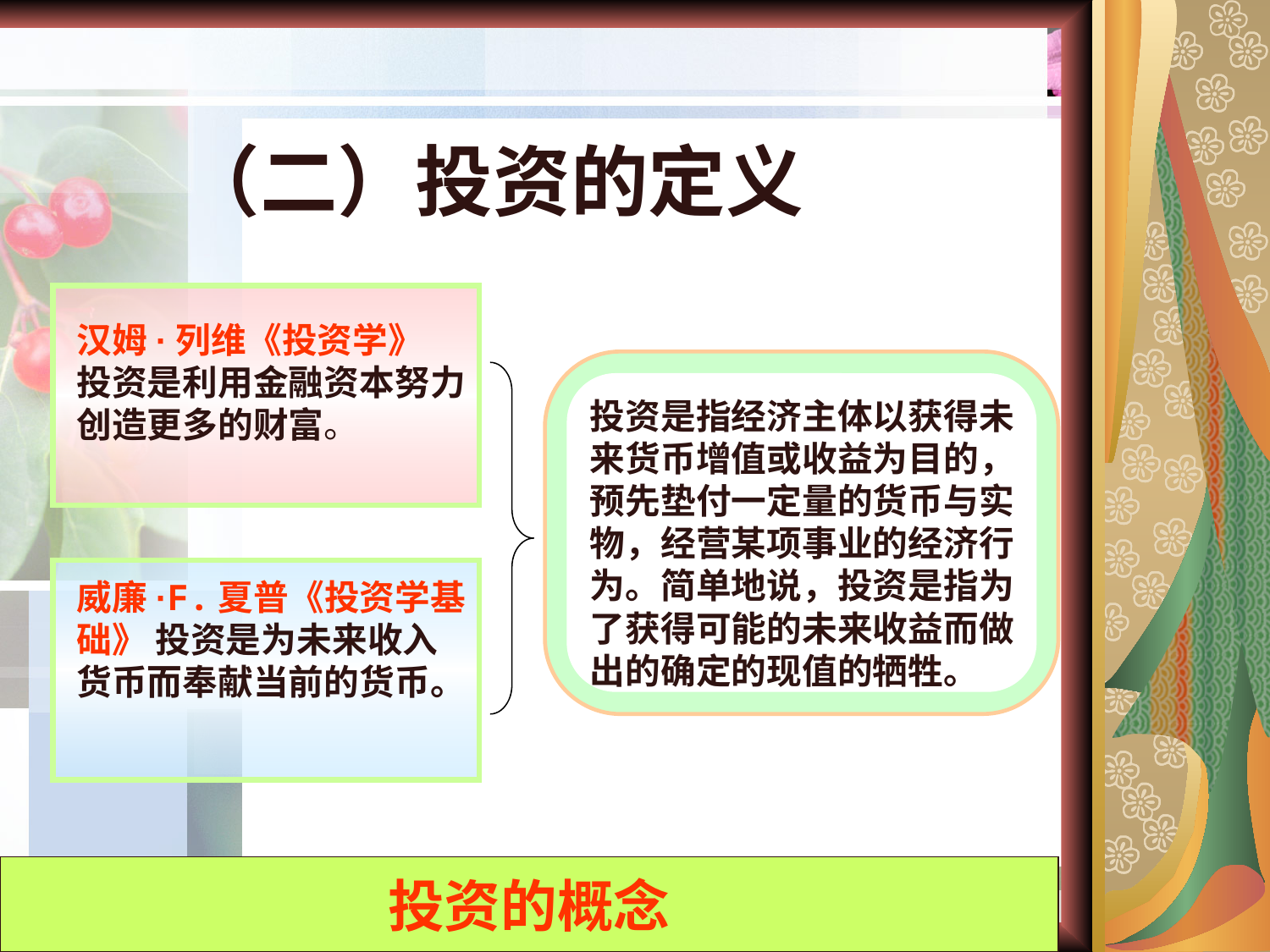

（二）投资的定义

汉姆·列维《投资学》
投资是利用金融资本努力创造更多的财富。

投资是指经济主体以获得未来货币增值或收益为目的，预先垫付一定量的货币与实物，经营某项事业的经济行为。简单地说，投资是指为了获得可能的未来收益而做出的确定的现值的牺牲。

威廉·F.夏普《投资学基础》 投资是为未来收入货币而奉献当前的货币。
投资的概念